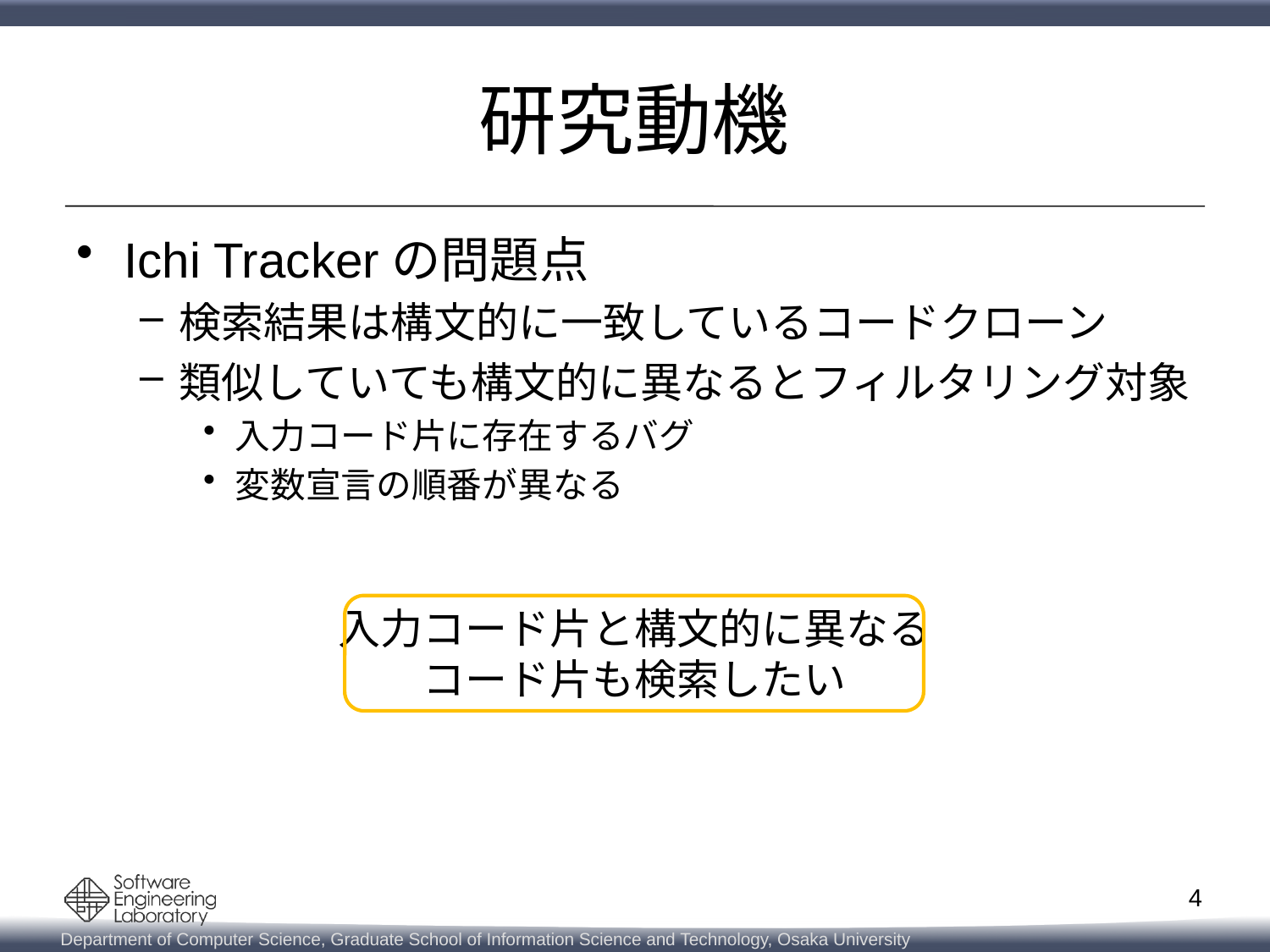

# 研究動機
Ichi Trackerの問題点
検索結果は構文的に一致しているコードクローン
類似していても構文的に異なるとフィルタリング対象
入力コード片に存在するバグ
変数宣言の順番が異なる

入力コード片と構文的に異なる
コード片も検索したい
4